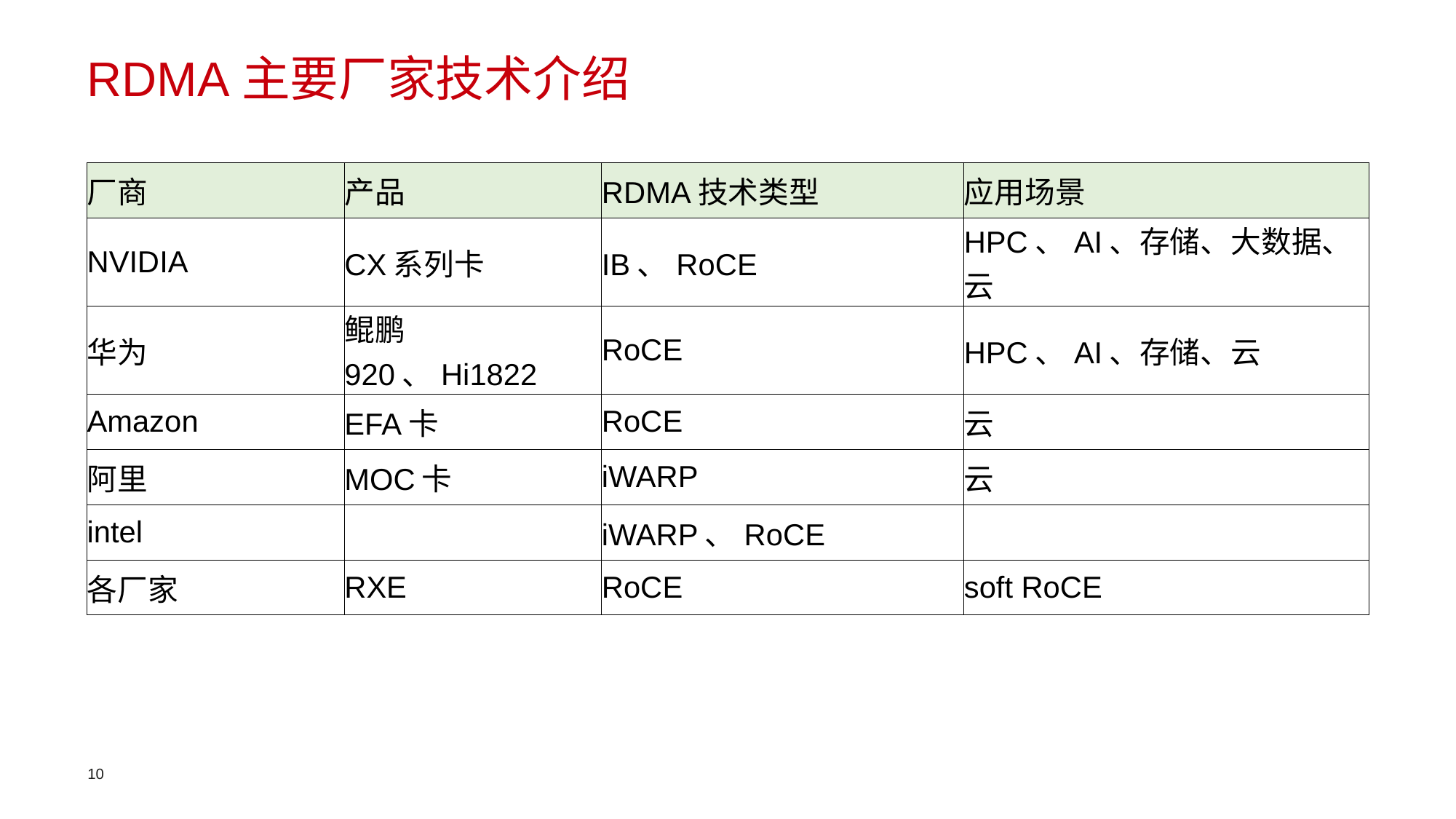

RDMA主要厂家技术介绍
| 厂商 | 产品 | RDMA技术类型 | 应用场景 |
| --- | --- | --- | --- |
| NVIDIA | CX系列卡 | IB、RoCE | HPC、AI、存储、大数据、云 |
| 华为 | 鲲鹏920、Hi1822 | RoCE | HPC、AI、存储、云 |
| Amazon | EFA卡 | RoCE | 云 |
| 阿里 | MOC卡 | iWARP | 云 |
| intel |  | iWARP、RoCE |  |
| 各厂家 | RXE | RoCE | soft RoCE |